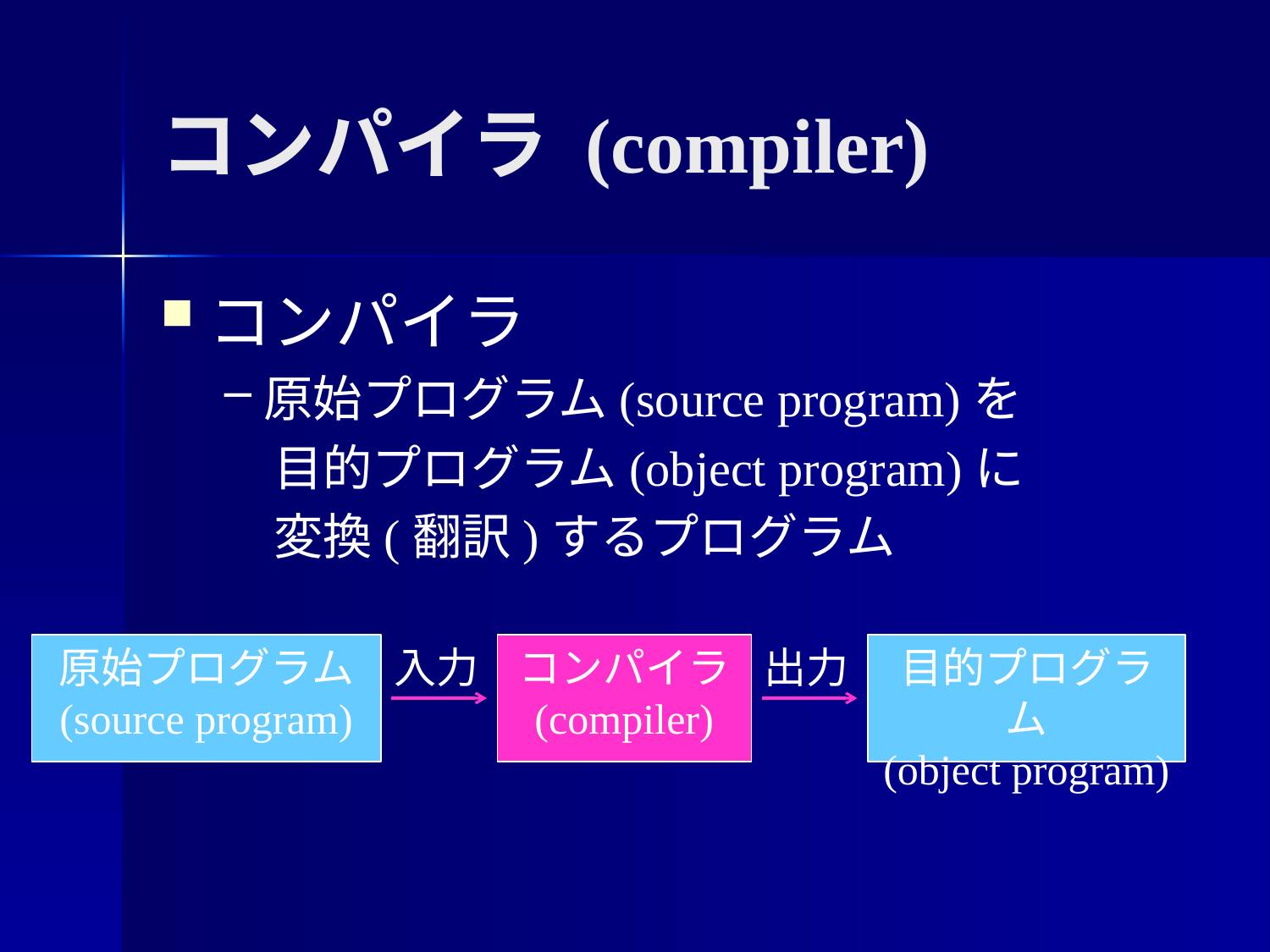

# コンパイラ (compiler)
コンパイラ
原始プログラム(source program)を
　目的プログラム(object program)に
　変換(翻訳)するプログラム
原始プログラム
(source program)
入力
コンパイラ
(compiler)
出力
目的プログラム
(object program)